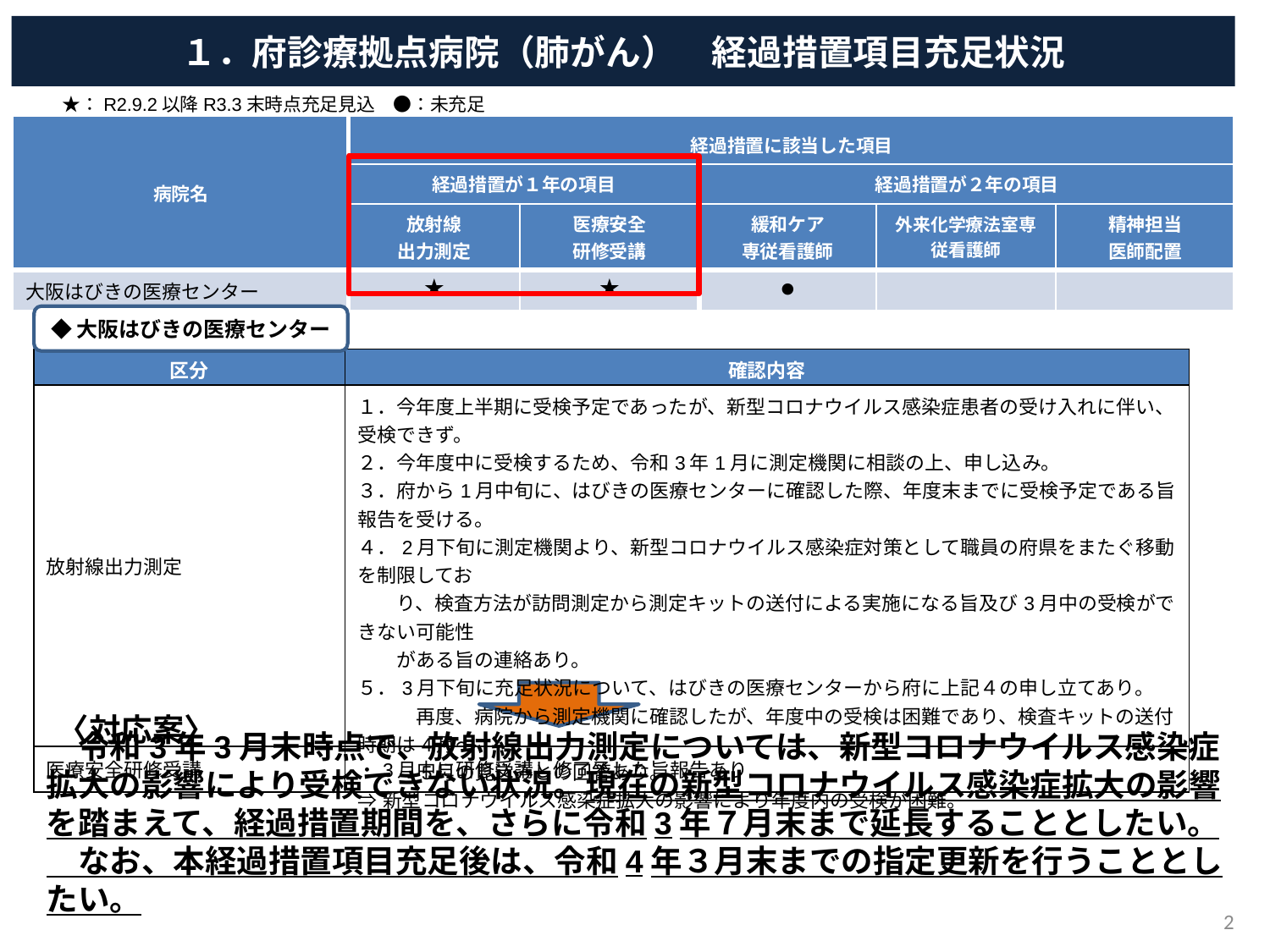

１．府診療拠点病院（肺がん）　経過措置項目充足状況
　　★：R2.9.2以降R3.3末時点充足見込　●：未充足
| 病院名 | 経過措置に該当した項目 |  |  |  |  |
| --- | --- | --- | --- | --- | --- |
|  | 経過措置が１年の項目 |  | 経過措置が２年の項目 |  |  |
|  | 放射線 出力測定 | 医療安全 研修受講 | 緩和ケア 専従看護師 | 外来化学療法室専従看護師 | 精神担当 医師配置 |
| 大阪はびきの医療センター | ★ | ★ | ● |  |  |

◆大阪はびきの医療センター
| 区分 | 確認内容 |
| --- | --- |
| 放射線出力測定 | １．今年度上半期に受検予定であったが、新型コロナウイルス感染症患者の受け入れに伴い、受検できず。 ２．今年度中に受検するため、令和3年1月に測定機関に相談の上、申し込み。 ３．府から1月中旬に、はびきの医療センターに確認した際、年度末までに受検予定である旨報告を受ける。 ４．2月下旬に測定機関より、新型コロナウイルス感染症対策として職員の府県をまたぐ移動を制限してお 　　り、検査方法が訪問測定から測定キットの送付による実施になる旨及び3月中の受検ができない可能性 　　がある旨の連絡あり。 ５．3月下旬に充足状況について、はびきの医療センターから府に上記４の申し立てあり。 　　　再度、病院から測定機関に確認したが、年度中の受検は困難であり、検査キットの送付時期は4月～ 　　　5月の見込みとの回答あり。 ⇒新型コロナウイルス感染症拡大の影響により年度内の受検が困難。 |
| 医療安全研修受講 | ・3月中に研修受講し修了予した旨報告あり |

　〈対応案〉
　令和3年3月末時点で、放射線出力測定については、新型コロナウイルス感染症拡大の影響により受検できない状況。現在の新型コロナウイルス感染症拡大の影響を踏まえて、経過措置期間を、さらに令和3年７月末まで延長することとしたい。
　なお、本経過措置項目充足後は、令和4年３月末までの指定更新を行うこととしたい。
2